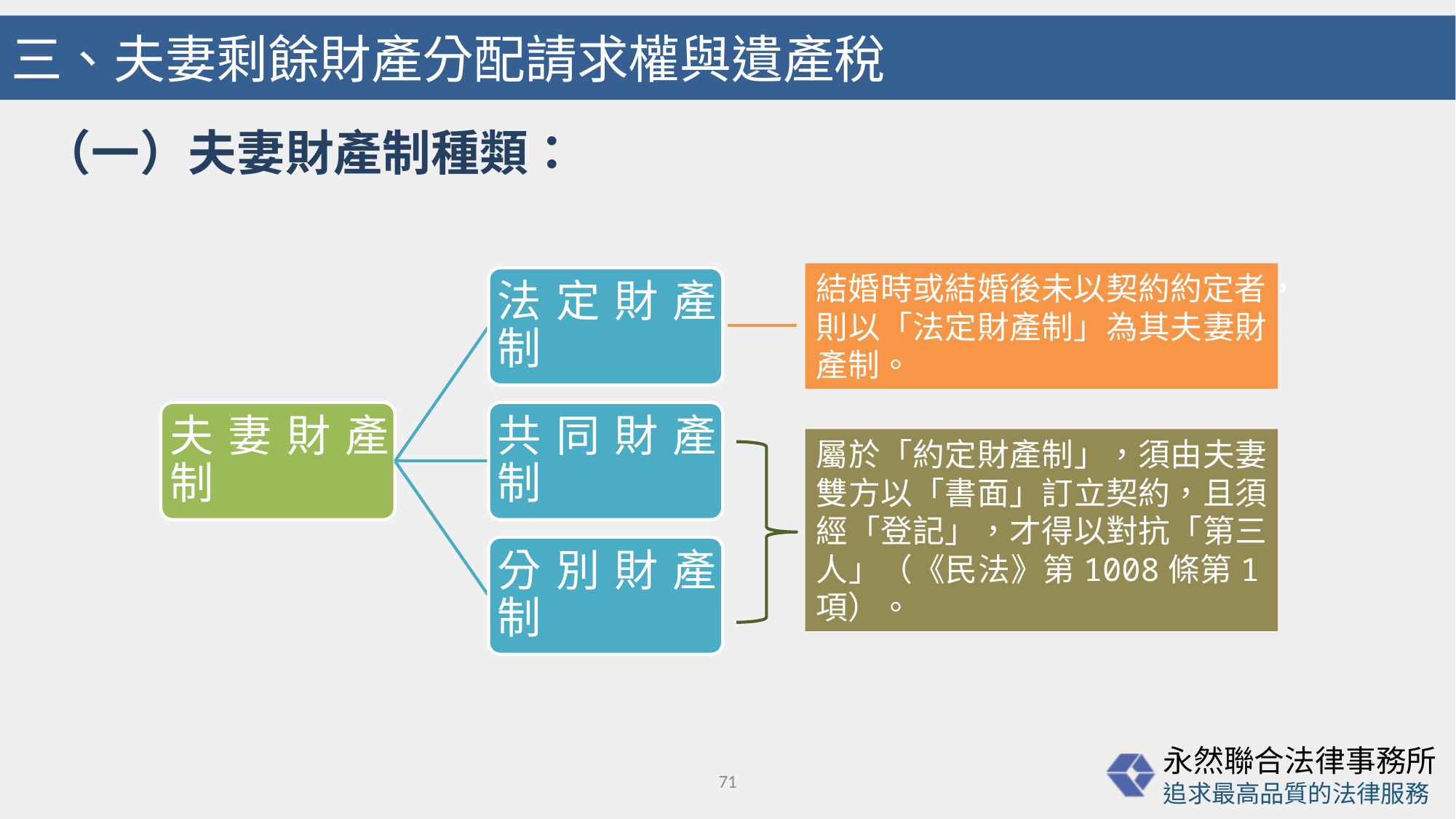

# 三、夫妻剩餘財產分配請求權與遺產稅
（一）夫妻財產制種類：
結婚時或結婚後未以契約約定者，則以「法定財產制」為其夫妻財產制。
夫妻財產制

法定財產制

共同財產制

分別財產制
屬於「約定財產制」，須由夫妻雙方以「書面」訂立契約，且須經「登記」，才得以對抗「第三人」（《民法》第1008條第1項）。

71